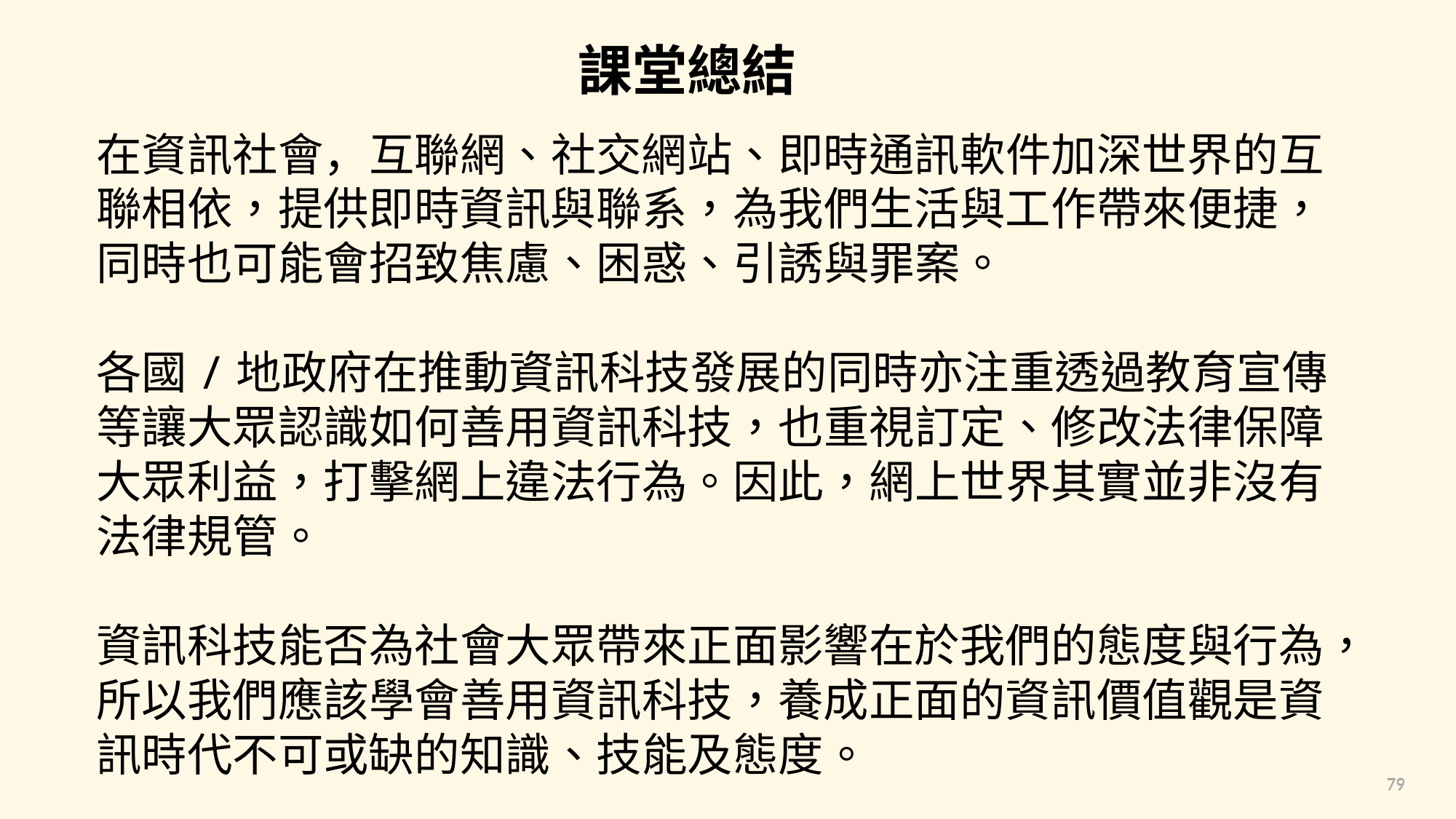

課堂總結
在資訊社會，互聯網、社交網站、即時通訊軟件加深世界的互聯相依，提供即時資訊與聯系，為我們生活與工作帶來便捷，同時也可能會招致焦慮、困惑、引誘與罪案。

各國/地政府在推動資訊科技發展的同時亦注重透過教育宣傳等讓大眾認識如何善用資訊科技，也重視訂定、修改法律保障大眾利益，打擊網上違法行為。因此，網上世界其實並非沒有法律規管。

資訊科技能否為社會大眾帶來正面影響在於我們的態度與行為，所以我們應該學會善用資訊科技，養成正面的資訊價值觀是資訊時代不可或缺的知識、技能及態度。
79